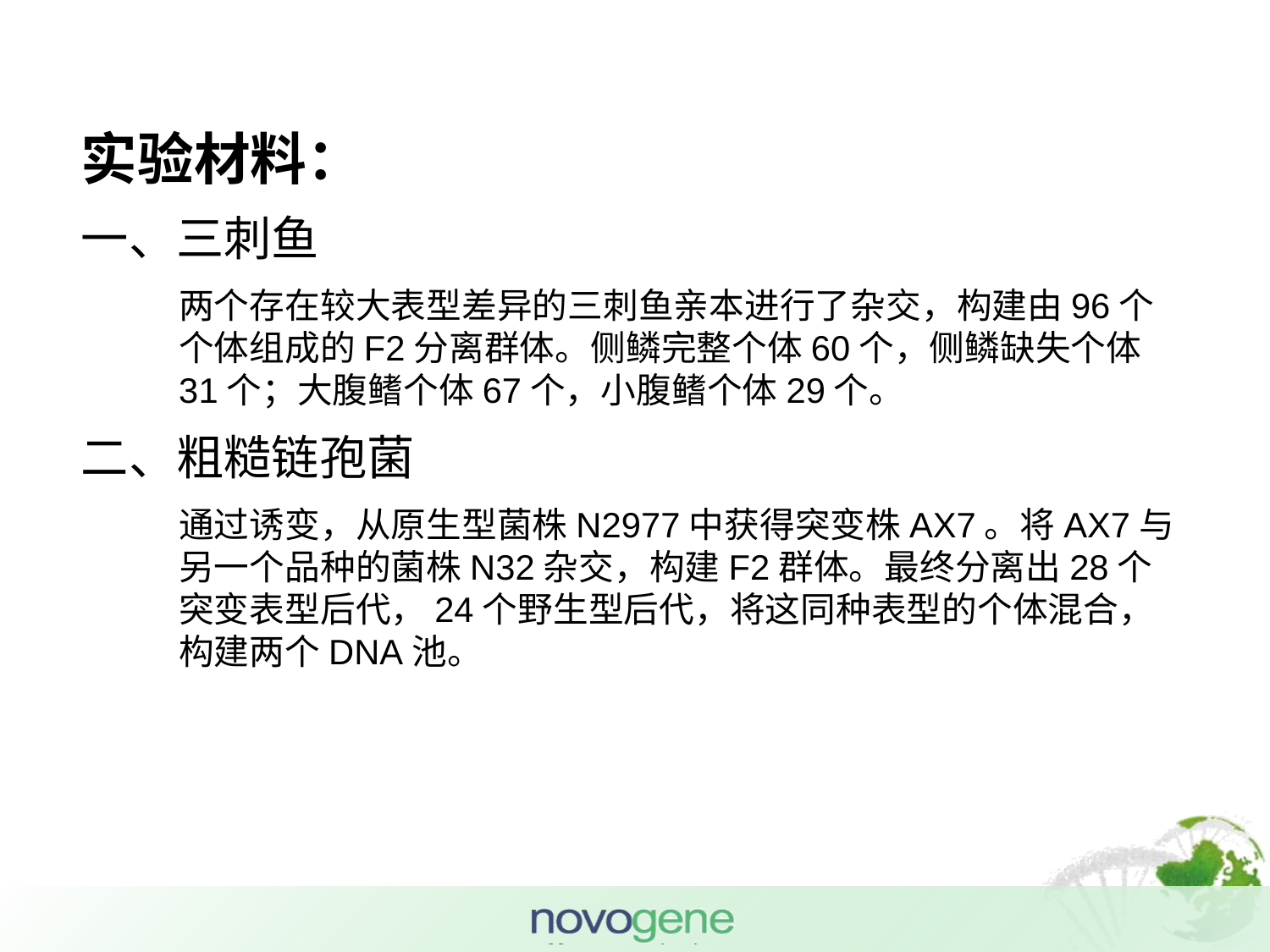

实验材料：
一、三刺鱼
两个存在较大表型差异的三刺鱼亲本进行了杂交，构建由96个个体组成的F2分离群体。侧鳞完整个体60个，侧鳞缺失个体31个；大腹鳍个体67个，小腹鳍个体29个。
二、粗糙链孢菌
通过诱变，从原生型菌株N2977中获得突变株AX7。将AX7与另一个品种的菌株N32杂交，构建F2群体。最终分离出28个突变表型后代，24个野生型后代，将这同种表型的个体混合，构建两个DNA池。